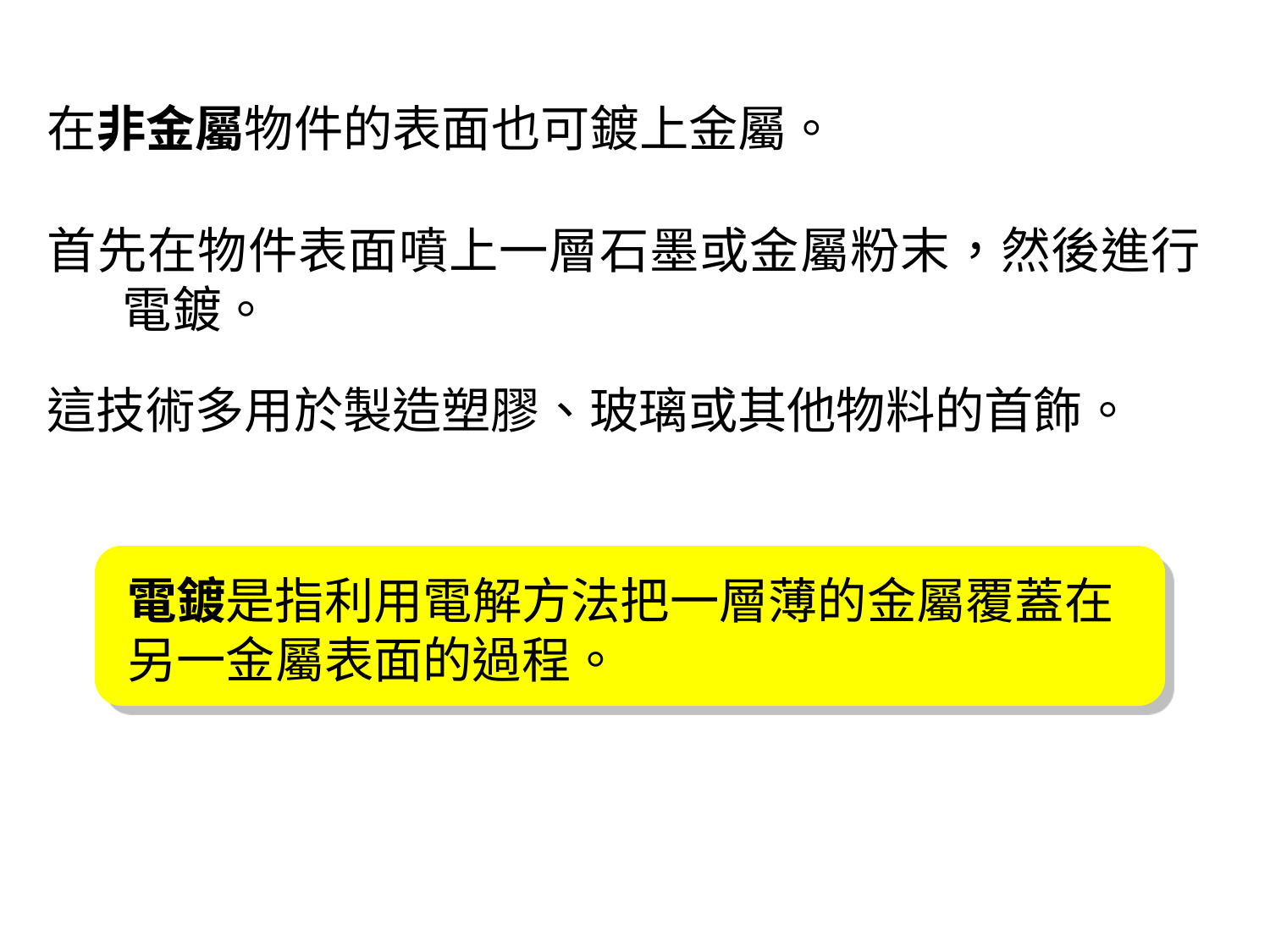

在非金屬物件的表面也可鍍上金屬。
首先在物件表面噴上一層石墨或金屬粉末，然後進行電鍍。
這技術多用於製造塑膠、玻璃或其他物料的首飾。

電鍍是指利用電解方法把一層薄的金屬覆蓋在另一金屬表面的過程。